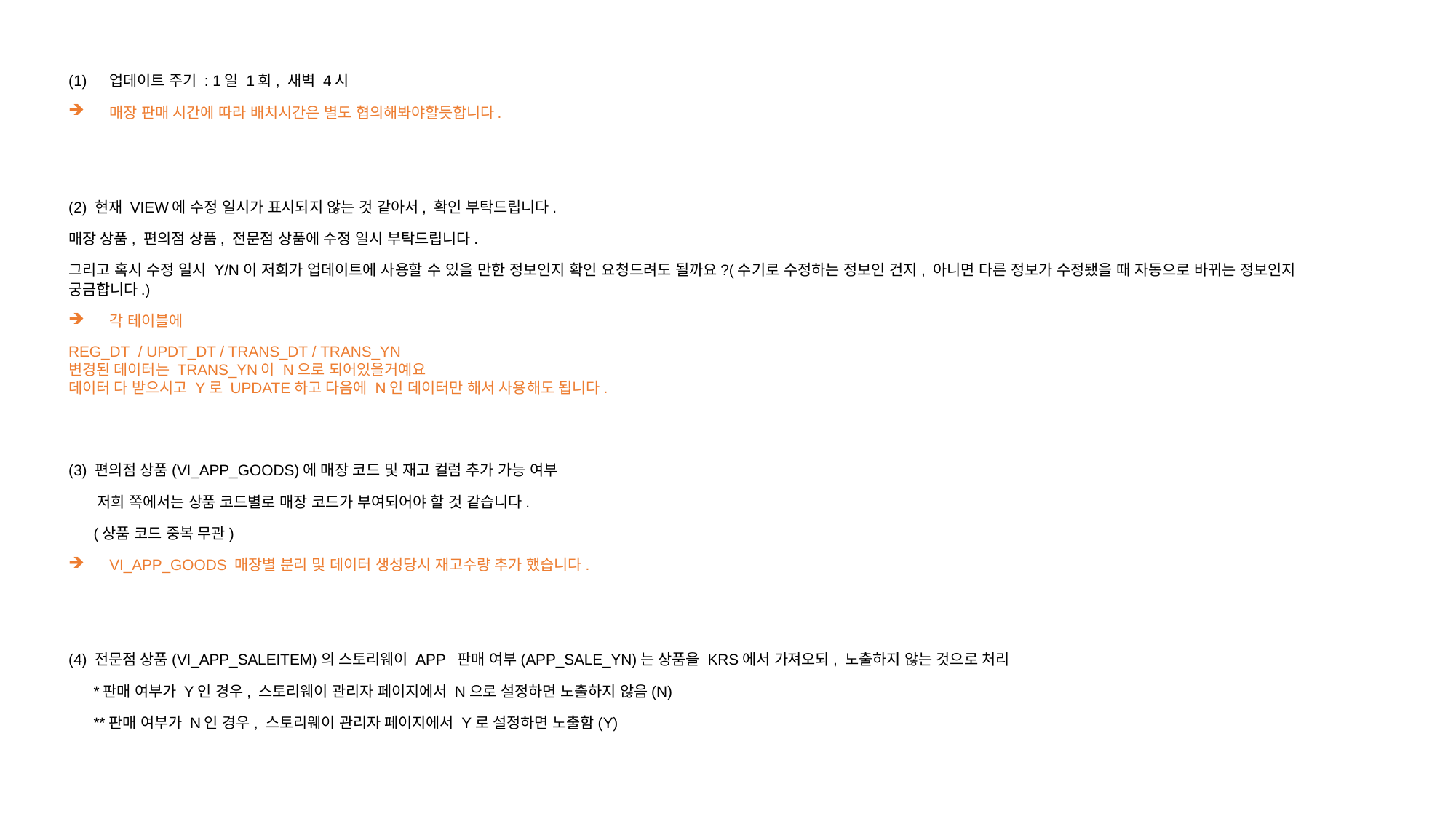

업데이트 주기 : 1일 1회, 새벽 4시
매장 판매 시간에 따라 배치시간은 별도 협의해봐야할듯합니다.

(2) 현재 VIEW에 수정 일시가 표시되지 않는 것 같아서, 확인 부탁드립니다.
매장 상품, 편의점 상품, 전문점 상품에 수정 일시 부탁드립니다.
그리고 혹시 수정 일시 Y/N이 저희가 업데이트에 사용할 수 있을 만한 정보인지 확인 요청드려도 될까요?(수기로 수정하는 정보인 건지, 아니면 다른 정보가 수정됐을 때 자동으로 바뀌는 정보인지 궁금합니다.)
각 테이블에
REG_DT  / UPDT_DT / TRANS_DT / TRANS_YN
변경된 데이터는 TRANS_YN이 N으로 되어있을거예요
데이터 다 받으시고 Y로 UPDATE하고 다음에 N인 데이터만 해서 사용해도 됩니다.

(3) 편의점 상품(VI_APP_GOODS)에 매장 코드 및 재고 컬럼 추가 가능 여부
      저희 쪽에서는 상품 코드별로 매장 코드가 부여되어야 할 것 같습니다.
      (상품 코드 중복 무관)
VI_APP_GOODS 매장별 분리 및 데이터 생성당시 재고수량 추가 했습니다.

(4) 전문점 상품(VI_APP_SALEITEM)의 스토리웨이 APP  판매 여부(APP_SALE_YN)는 상품을 KRS에서 가져오되, 노출하지 않는 것으로 처리
      *판매 여부가 Y인 경우, 스토리웨이 관리자 페이지에서 N으로 설정하면 노출하지 않음(N)
      **판매 여부가 N인 경우, 스토리웨이 관리자 페이지에서 Y로 설정하면 노출함(Y)